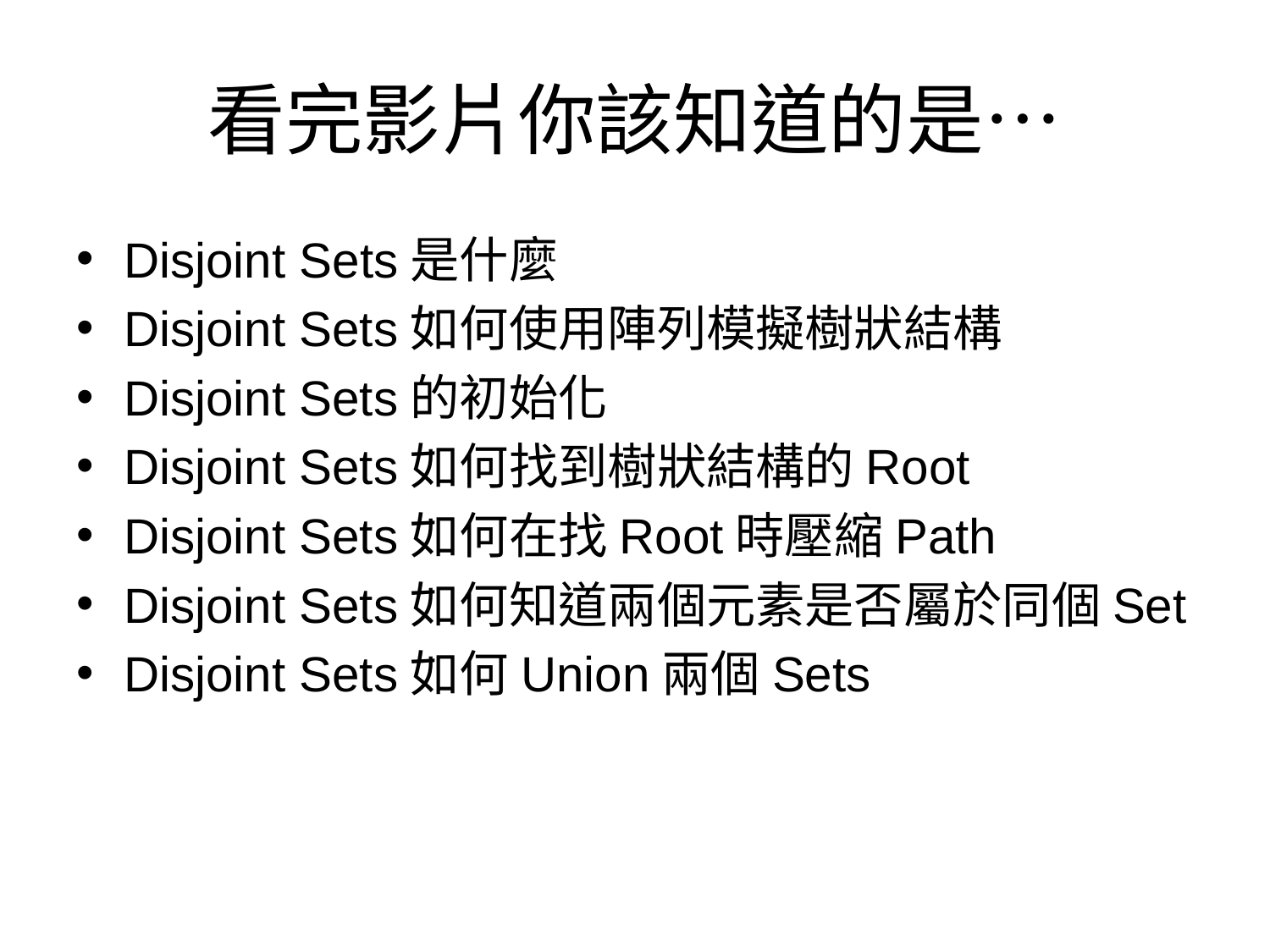

# 看完影片你該知道的是…
Disjoint Sets是什麼
Disjoint Sets如何使用陣列模擬樹狀結構
Disjoint Sets的初始化
Disjoint Sets如何找到樹狀結構的Root
Disjoint Sets如何在找Root時壓縮Path
Disjoint Sets如何知道兩個元素是否屬於同個Set
Disjoint Sets如何Union兩個Sets